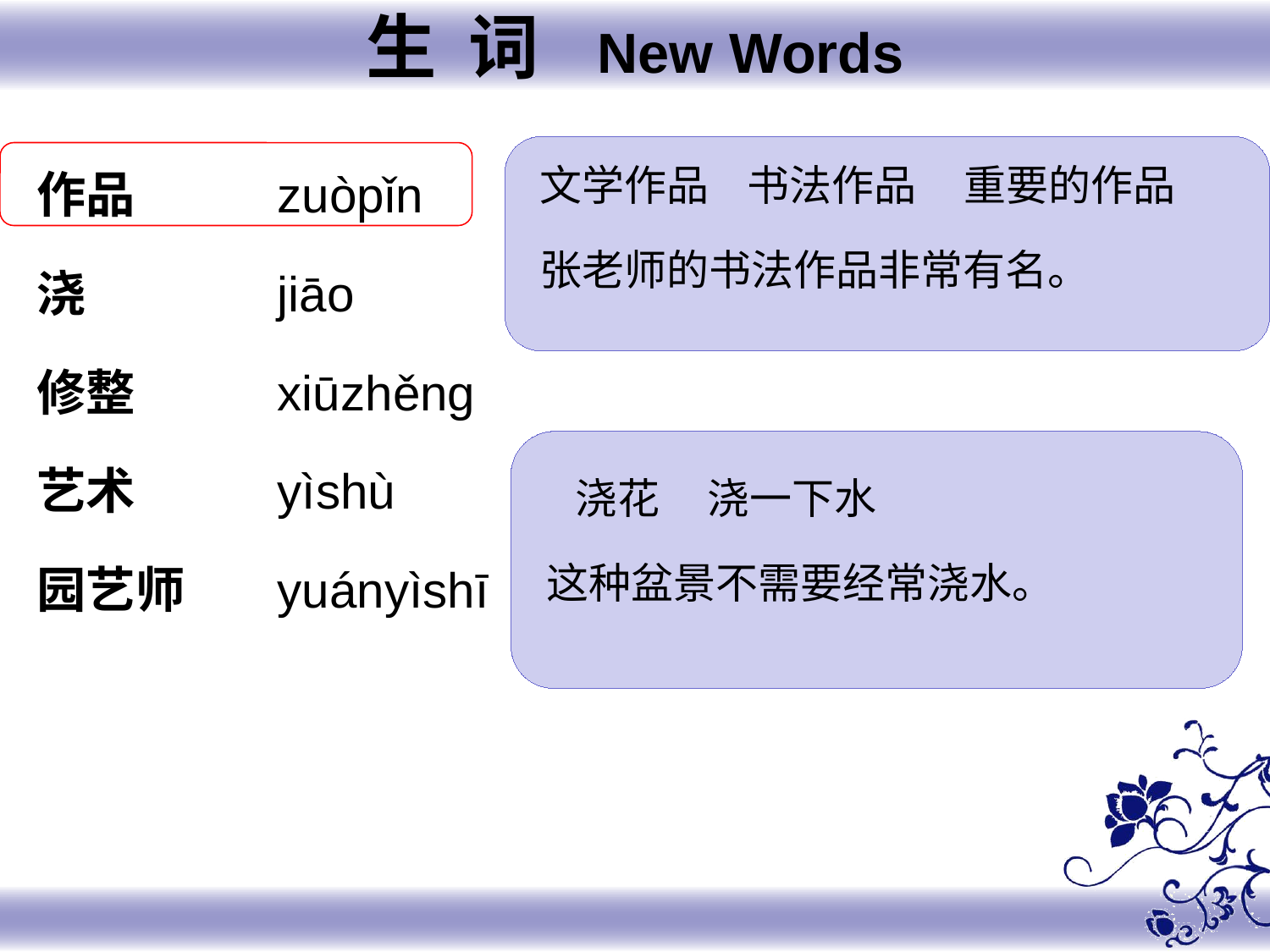

生  词   New Words
文学作品    书法作品     重要的作品
张老师的书法作品非常有名。

zuòpǐn
jiāo
xiūzhěng
yìshù
yuányìshī
作品
浇
修整
艺术
园艺师

     浇花     浇一下水
  这种盆景不需要经常浇水。